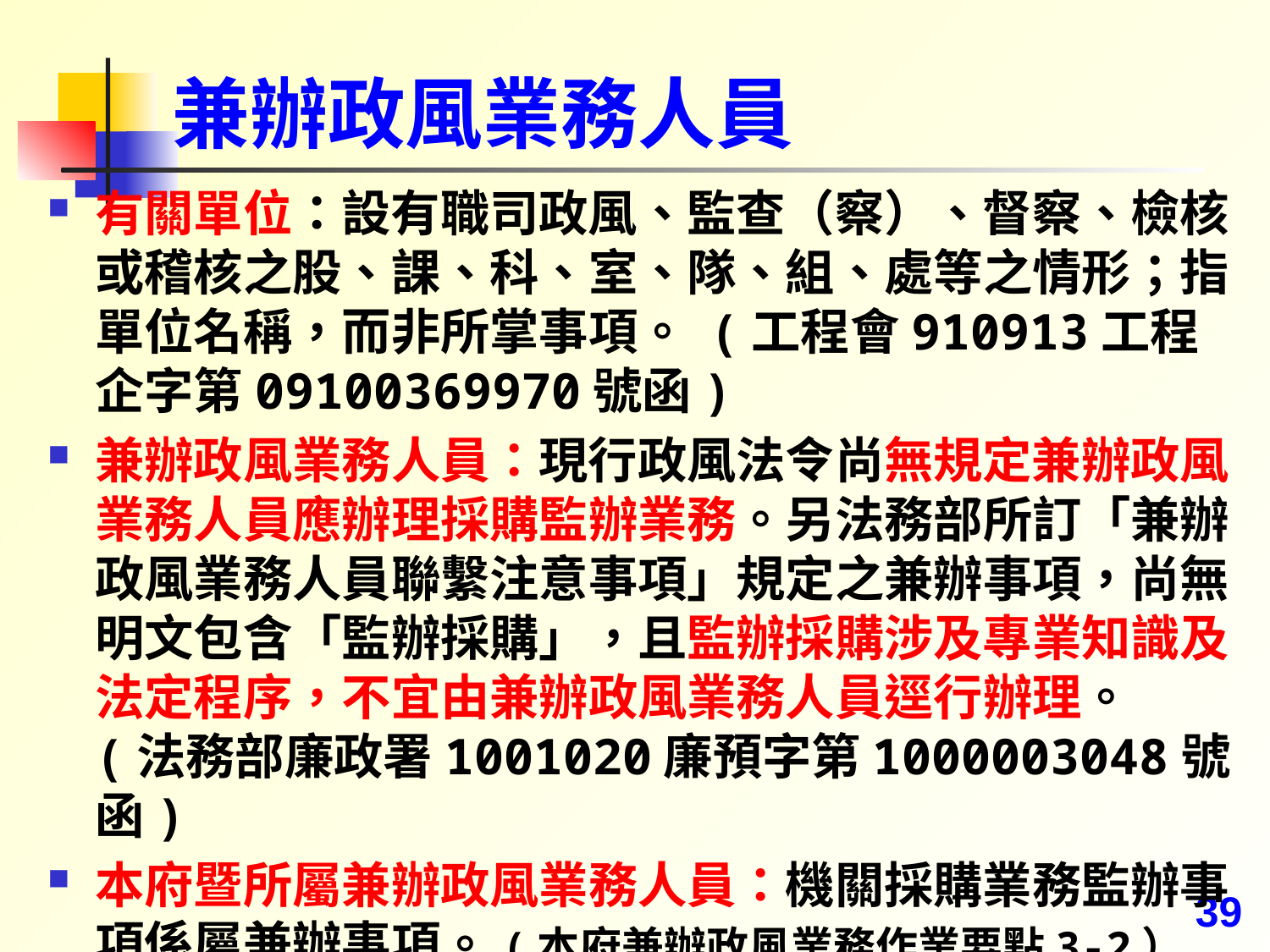

# 兼辦政風業務人員
有關單位：設有職司政風、監查（察）、督察、檢核或稽核之股、課、科、室、隊、組、處等之情形；指單位名稱，而非所掌事項。 (工程會910913工程企字第09100369970號函)
兼辦政風業務人員：現行政風法令尚無規定兼辦政風業務人員應辦理採購監辦業務。另法務部所訂「兼辦政風業務人員聯繫注意事項」規定之兼辦事項，尚無明文包含「監辦採購」，且監辦採購涉及專業知識及法定程序，不宜由兼辦政風業務人員逕行辦理。(法務部廉政署1001020廉預字第1000003048號函)
本府暨所屬兼辦政風業務人員：機關採購業務監辦事項係屬兼辦事項。(本府兼辦政風業務作業要點3-2）
39